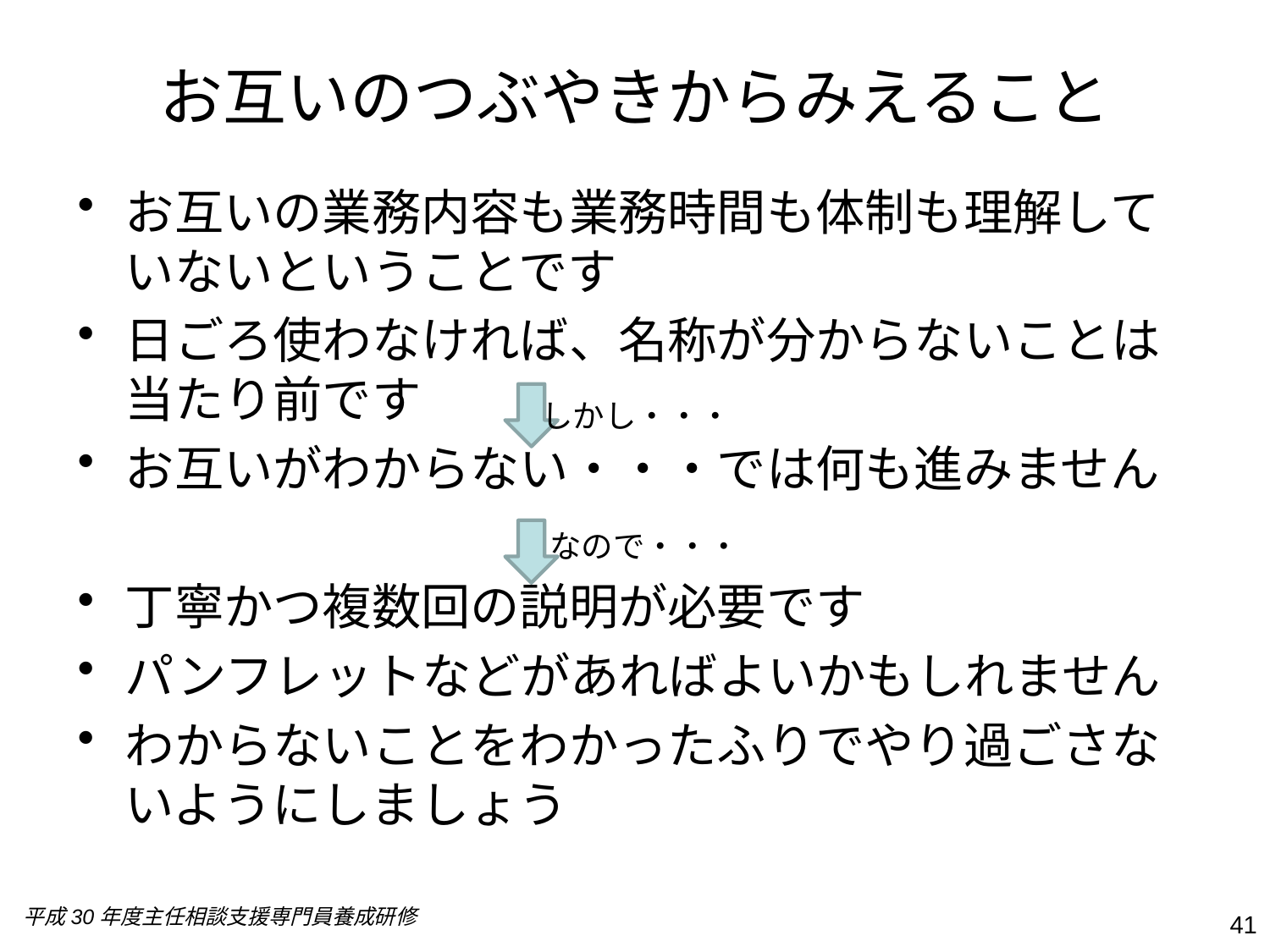

# お互いのつぶやきからみえること
お互いの業務内容も業務時間も体制も理解していないということです
日ごろ使わなければ、名称が分からないことは当たり前です
お互いがわからない・・・では何も進みません

丁寧かつ複数回の説明が必要です
パンフレットなどがあればよいかもしれません
わからないことをわかったふりでやり過ごさないようにしましょう

しかし・・・

なので・・・
平成30年度主任相談支援専門員養成研修
41